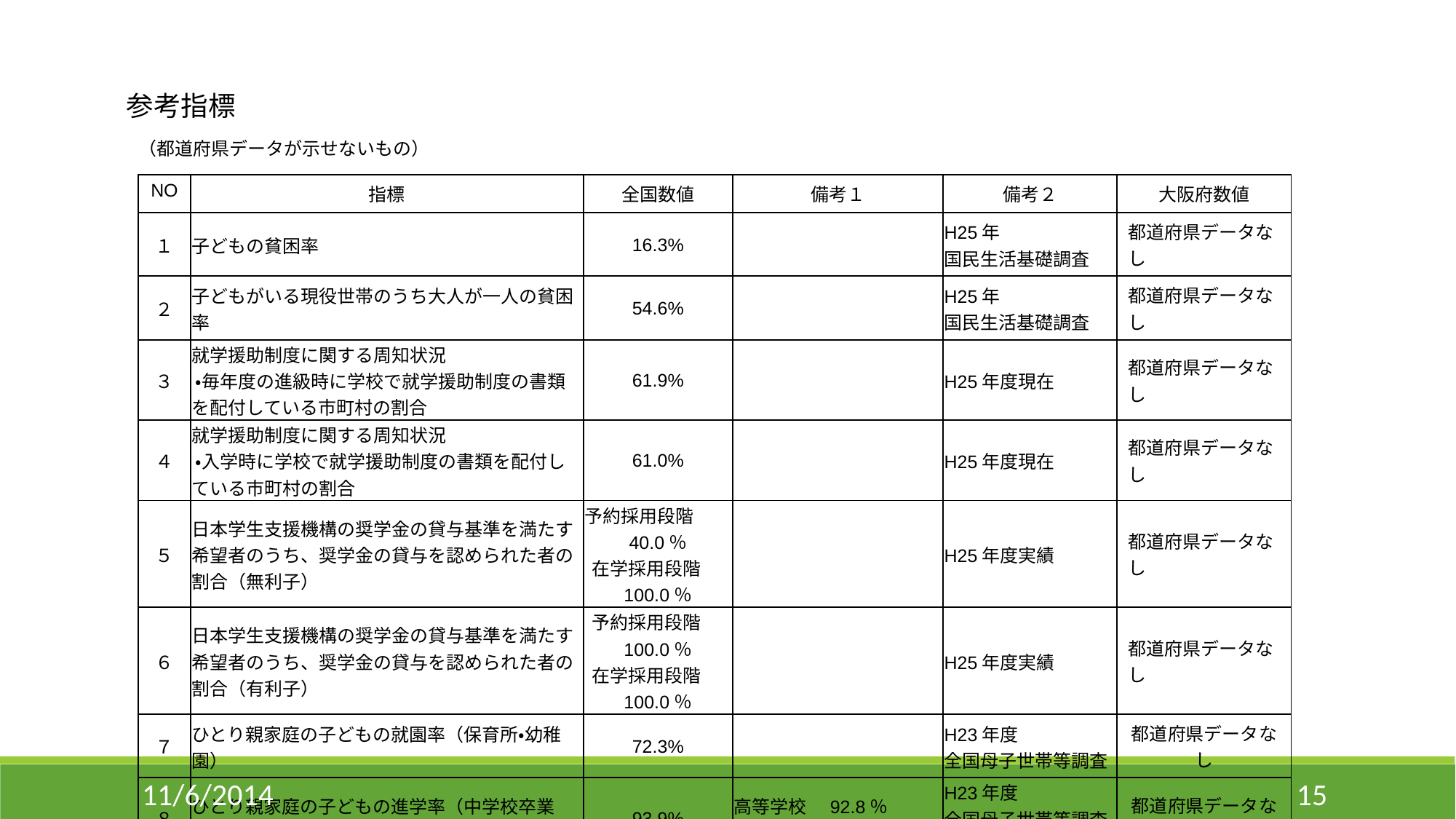

参考指標
（都道府県データが示せないもの）
| NO | 指標 | 全国数値 | 備考１ | 備考２ | 大阪府数値 |
| --- | --- | --- | --- | --- | --- |
| １ | 子どもの貧困率 | 16.3% |  | H25年 国民生活基礎調査 | 都道府県データなし |
| ２ | 子どもがいる現役世帯のうち大人が一人の貧困率 | 54.6% |  | H25年 国民生活基礎調査 | 都道府県データなし |
| ３ | 就学援助制度に関する周知状況 ・毎年度の進級時に学校で就学援助制度の書類を配付している市町村の割合 | 61.9% |  | H25年度現在 | 都道府県データなし |
| ４ | 就学援助制度に関する周知状況 ・入学時に学校で就学援助制度の書類を配付している市町村の割合 | 61.0% |  | H25年度現在 | 都道府県データなし |
| ５ | 日本学生支援機構の奨学金の貸与基準を満たす希望者のうち、奨学金の貸与を認められた者の割合（無利子） | 予約採用段階　　40.0％ 在学採用段階　100.0％ |  | H25年度実績 | 都道府県データなし |
| ６ | 日本学生支援機構の奨学金の貸与基準を満たす希望者のうち、奨学金の貸与を認められた者の割合（有利子） | 予約採用段階　100.0％ 在学採用段階　100.0％ |  | H25年度実績 | 都道府県データなし |
| ７ | ひとり親家庭の子どもの就園率（保育所・幼稚園） | 72.3% |  | H23年度 全国母子世帯等調査 | 都道府県データなし |
| ８ | ひとり親家庭の子どもの進学率（中学校卒業後） | 93.9% | 高等学校　92.8％ 高等専門学校 　1.1％ | H23年度 全国母子世帯等調査 （特別集計） | 都道府県データなし |
11/6/2014
15